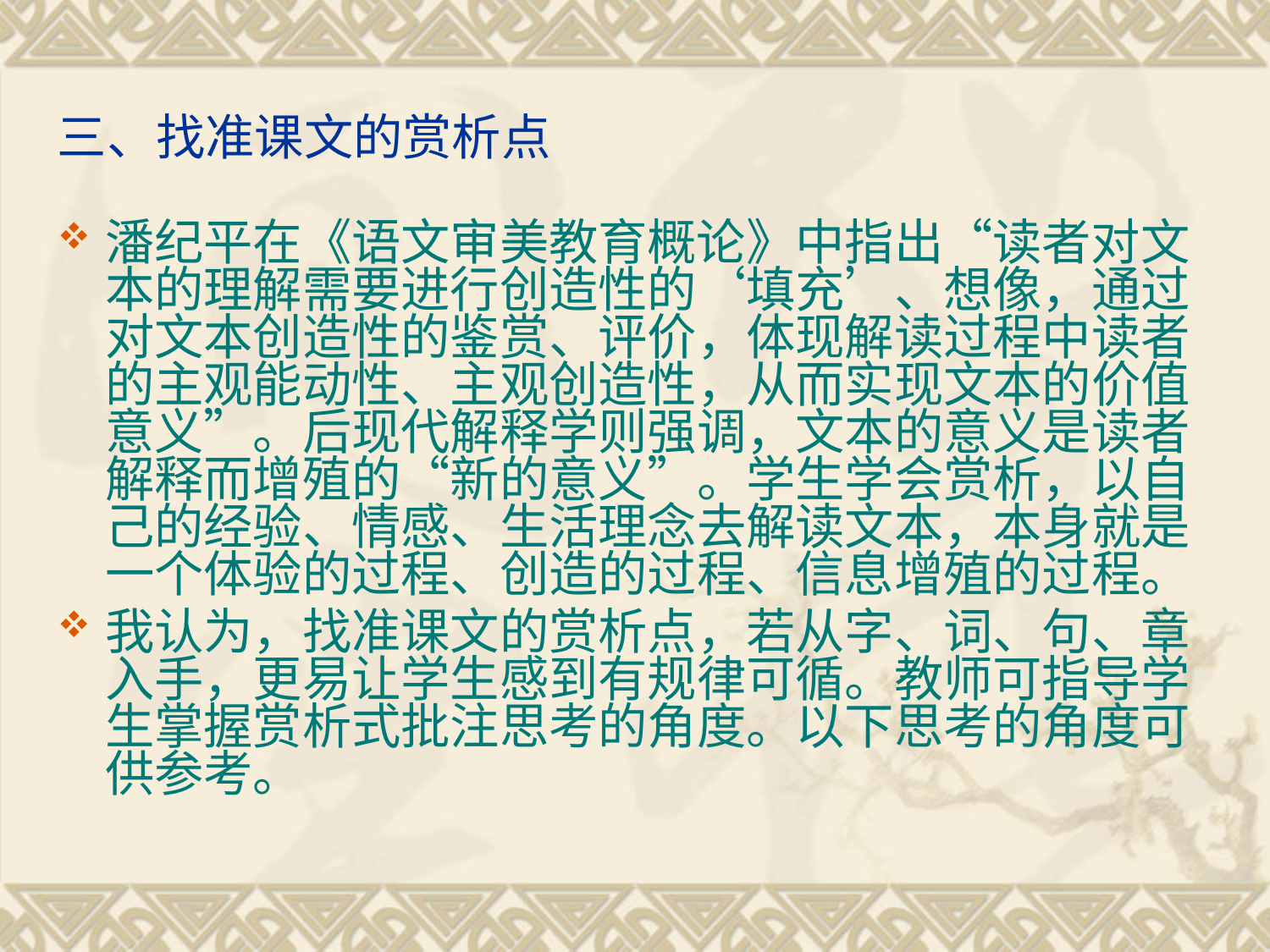

# 三、找准课文的赏析点
潘纪平在《语文审美教育概论》中指出“读者对文本的理解需要进行创造性的‘填充’、想像，通过对文本创造性的鉴赏、评价，体现解读过程中读者的主观能动性、主观创造性，从而实现文本的价值意义”。后现代解释学则强调，文本的意义是读者解释而增殖的“新的意义”。学生学会赏析，以自己的经验、情感、生活理念去解读文本，本身就是一个体验的过程、创造的过程、信息增殖的过程。
我认为，找准课文的赏析点，若从字、词、句、章入手，更易让学生感到有规律可循。教师可指导学生掌握赏析式批注思考的角度。以下思考的角度可供参考。